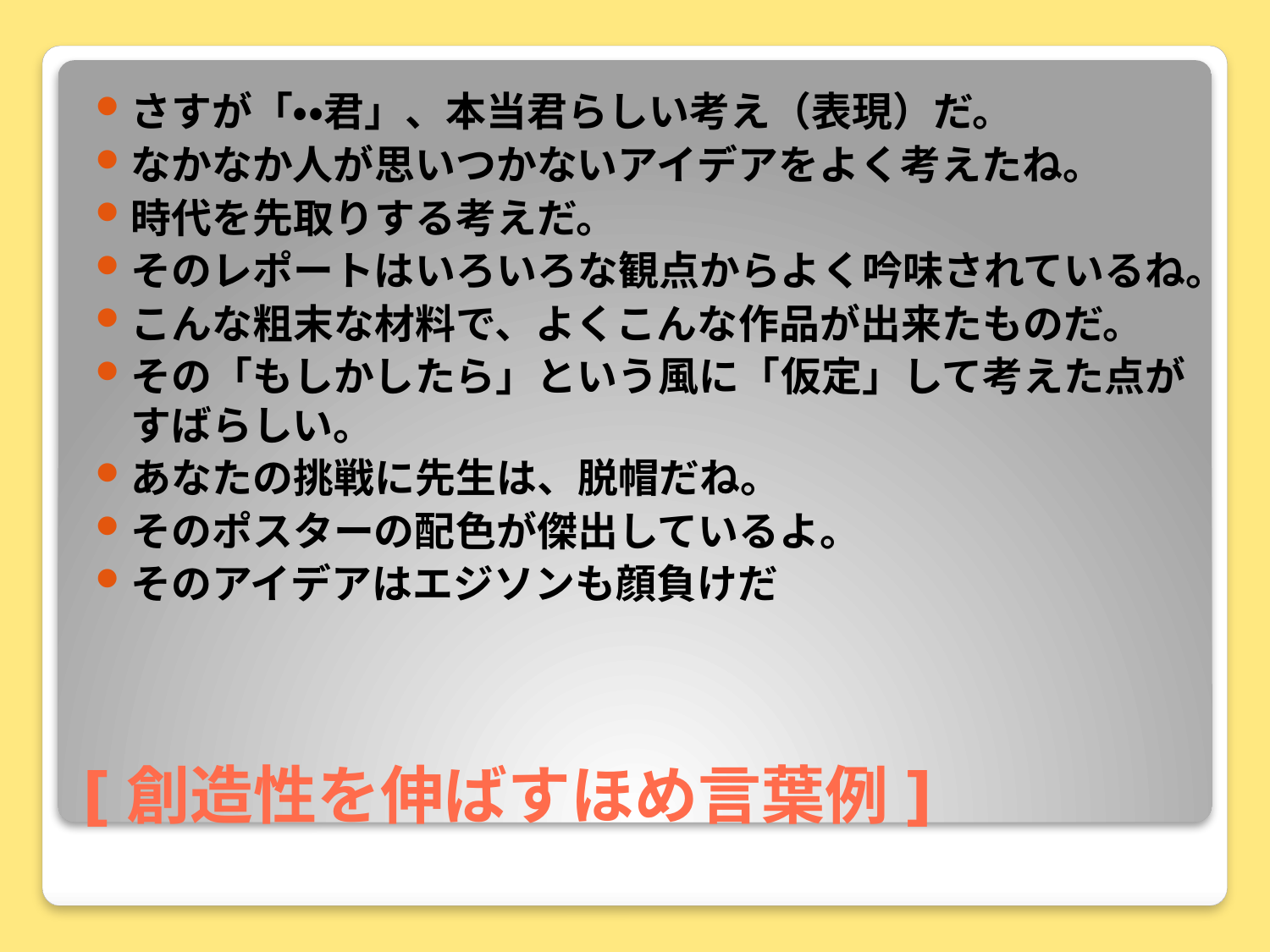

さすが「・・君」、本当君らしい考え（表現）だ。
なかなか人が思いつかないアイデアをよく考えたね。
時代を先取りする考えだ。
そのレポートはいろいろな観点からよく吟味されているね。
こんな粗末な材料で、よくこんな作品が出来たものだ。
その「もしかしたら」という風に「仮定」して考えた点がすばらしい。
あなたの挑戦に先生は、脱帽だね。
そのポスターの配色が傑出しているよ。
そのアイデアはエジソンも顔負けだ

# [創造性を伸ばすほめ言葉例]